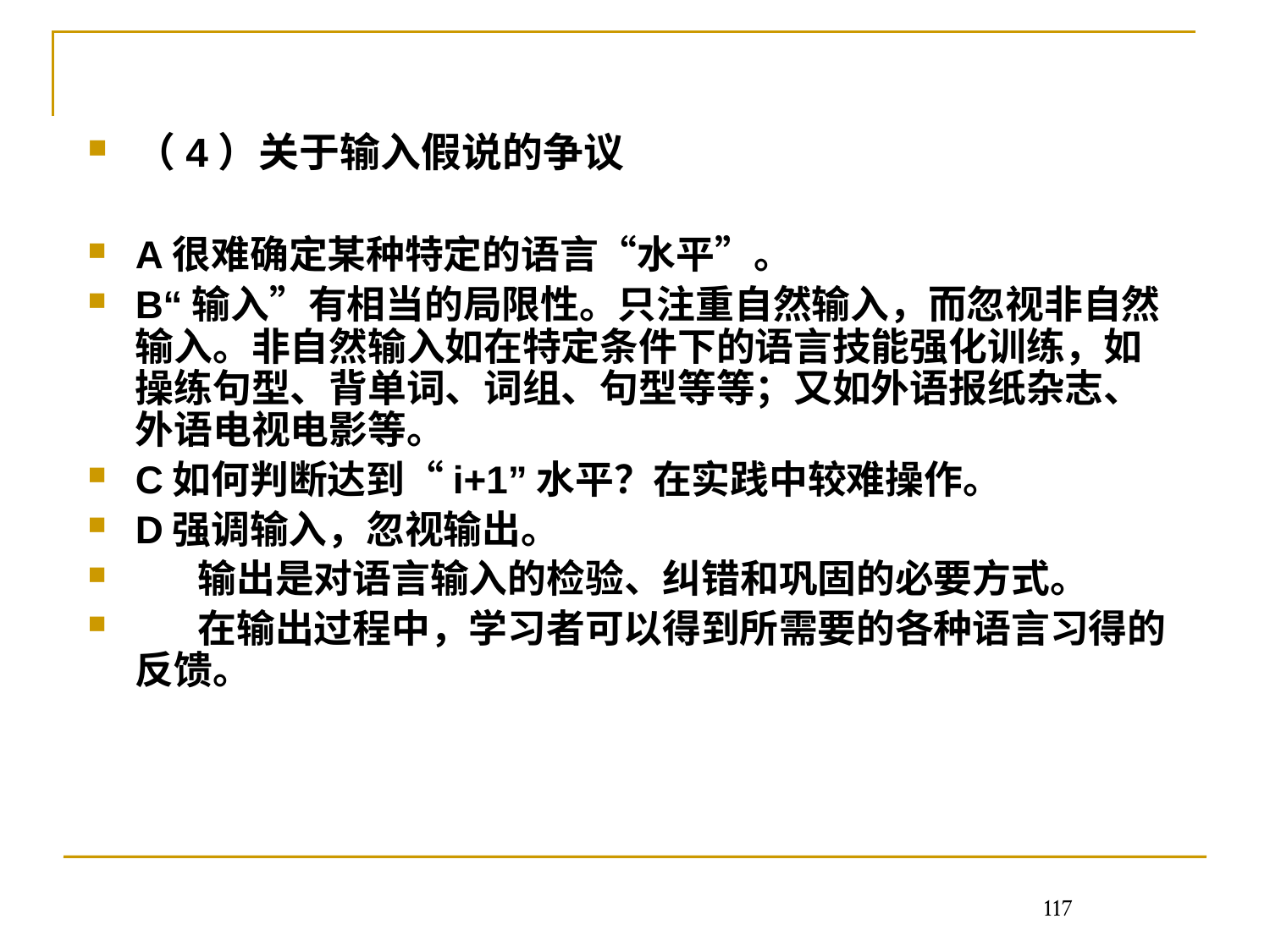

（4）关于输入假说的争议

A很难确定某种特定的语言“水平”。
B“输入”有相当的局限性。只注重自然输入，而忽视非自然输入。非自然输入如在特定条件下的语言技能强化训练，如操练句型、背单词、词组、句型等等；又如外语报纸杂志、外语电视电影等。
C如何判断达到“i+1”水平？在实践中较难操作。
D强调输入，忽视输出。
      输出是对语言输入的检验、纠错和巩固的必要方式。
      在输出过程中，学习者可以得到所需要的各种语言习得的反馈。

117